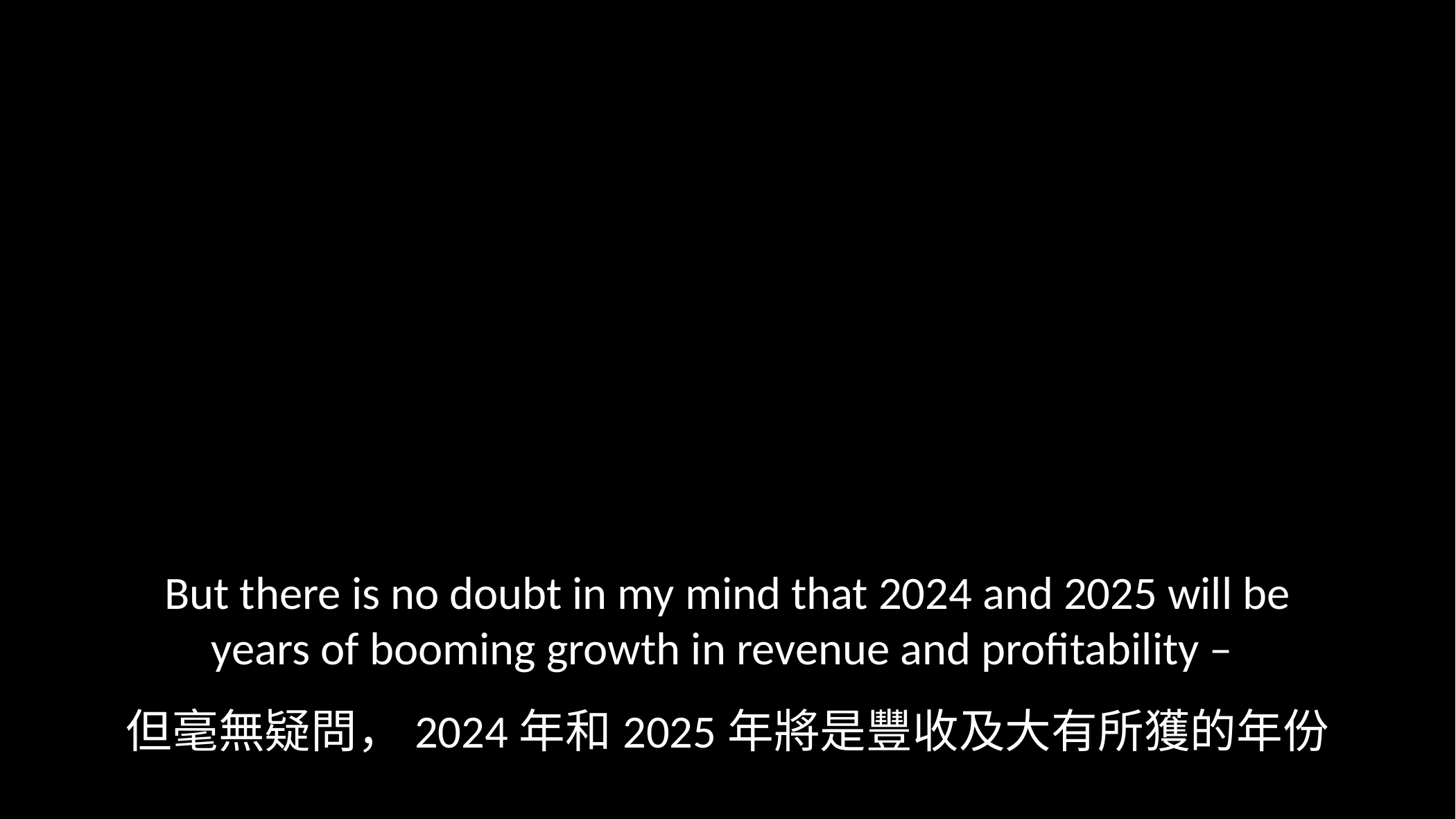

But there is no doubt in my mind that 2024 and 2025 will be years of booming growth in revenue and profitability –

但毫無疑問，2024年和2025年將是豐收及大有所獲的年份